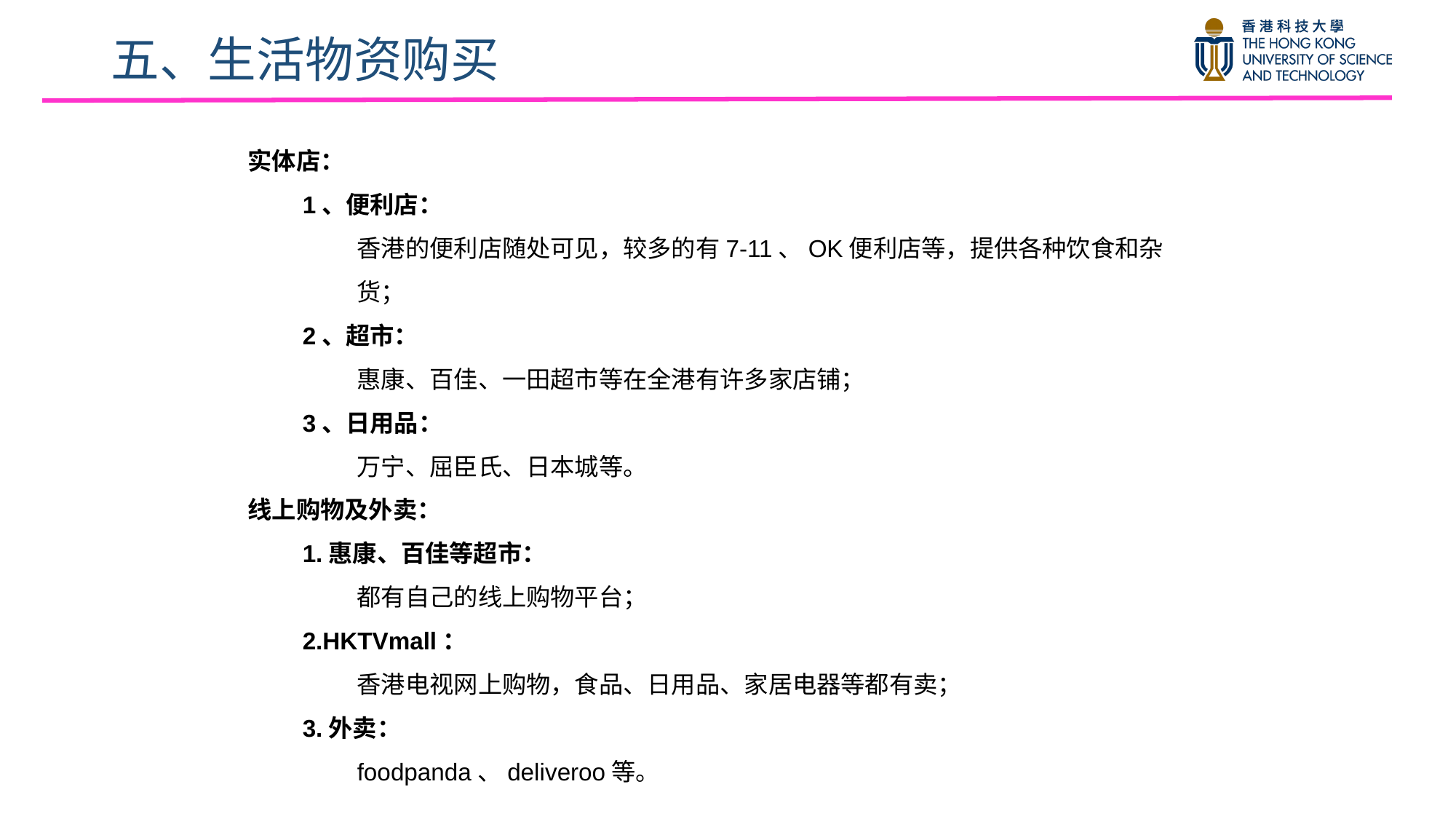

# 五、生活物资购买
实体店：
1、便利店：
香港的便利店随处可见，较多的有7-11、OK便利店等，提供各种饮食和杂货；
2、超市：
惠康、百佳、一田超市等在全港有许多家店铺；
3、日用品：
万宁、屈臣氏、日本城等。
线上购物及外卖：
1.惠康、百佳等超市：
都有自己的线上购物平台；
2.HKTVmall：
香港电视网上购物，食品、日用品、家居电器等都有卖；
3.外卖：
foodpanda、deliveroo等。